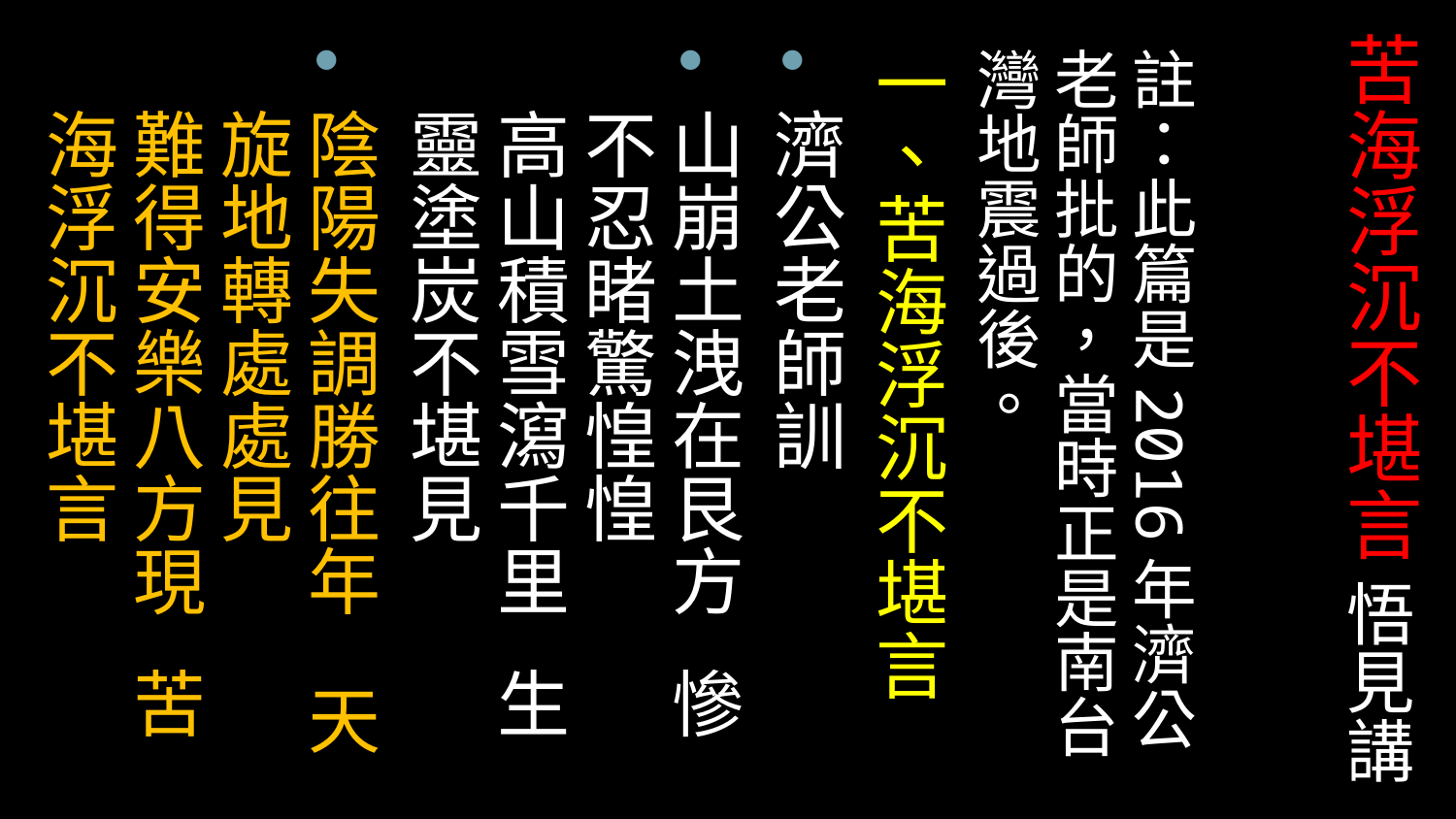

# 苦海浮沉不堪言 悟見講
註：此篇是2016年濟公老師批的，當時正是南台灣地震過後。
一、苦海浮沉不堪言
濟公老師訓
山崩土洩在艮方   慘不忍睹驚惶惶 
高山積雪瀉千里   生靈塗炭不堪見
陰陽失調勝往年    天旋地轉處處見 
難得安樂八方現   苦海浮沉不堪言